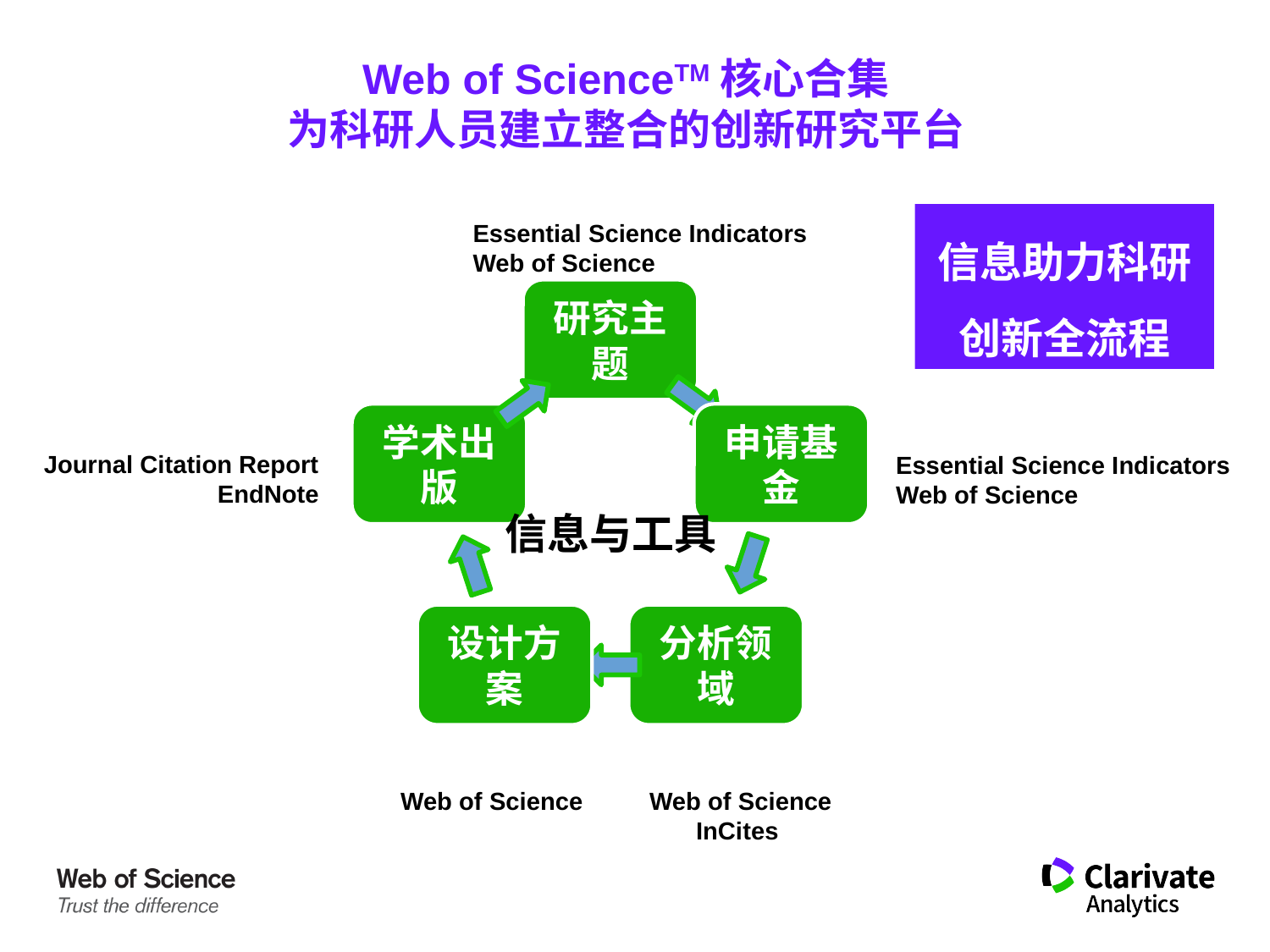

# Web of ScienceTM核心合集 为科研人员建立整合的创新研究平台
信息助力科研创新全流程
Essential Science Indicators
Web of Science
研究主题
申请基金
分析领域
设计方案
学术出版
Journal Citation Report
EndNote
Essential Science Indicators
Web of Science
信息与工具
Web of Science
Web of Science
InCites